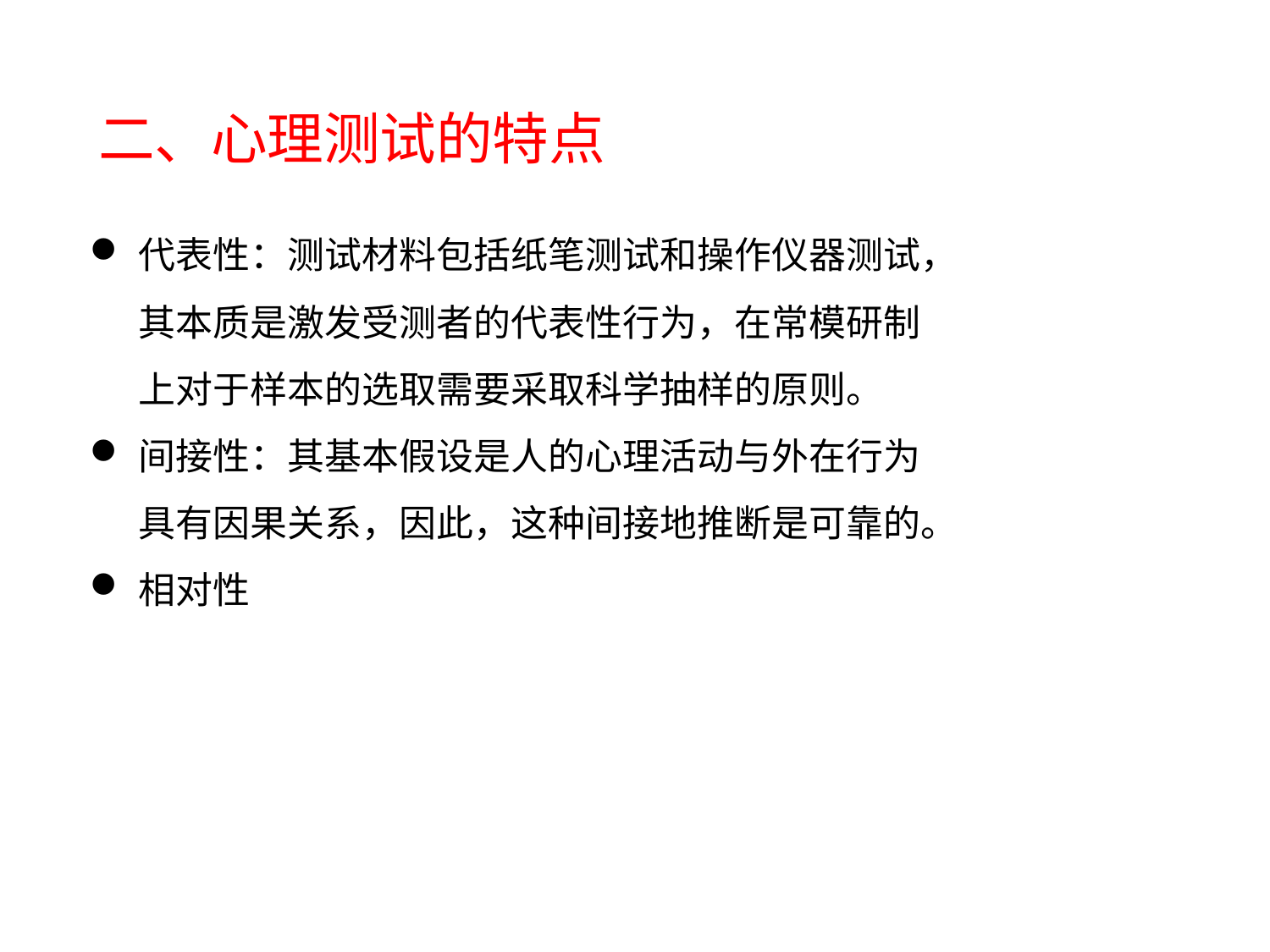

# 二、心理测试的特点
代表性：测试材料包括纸笔测试和操作仪器测试，其本质是激发受测者的代表性行为，在常模研制上对于样本的选取需要采取科学抽样的原则。
间接性：其基本假设是人的心理活动与外在行为具有因果关系，因此，这种间接地推断是可靠的。
相对性